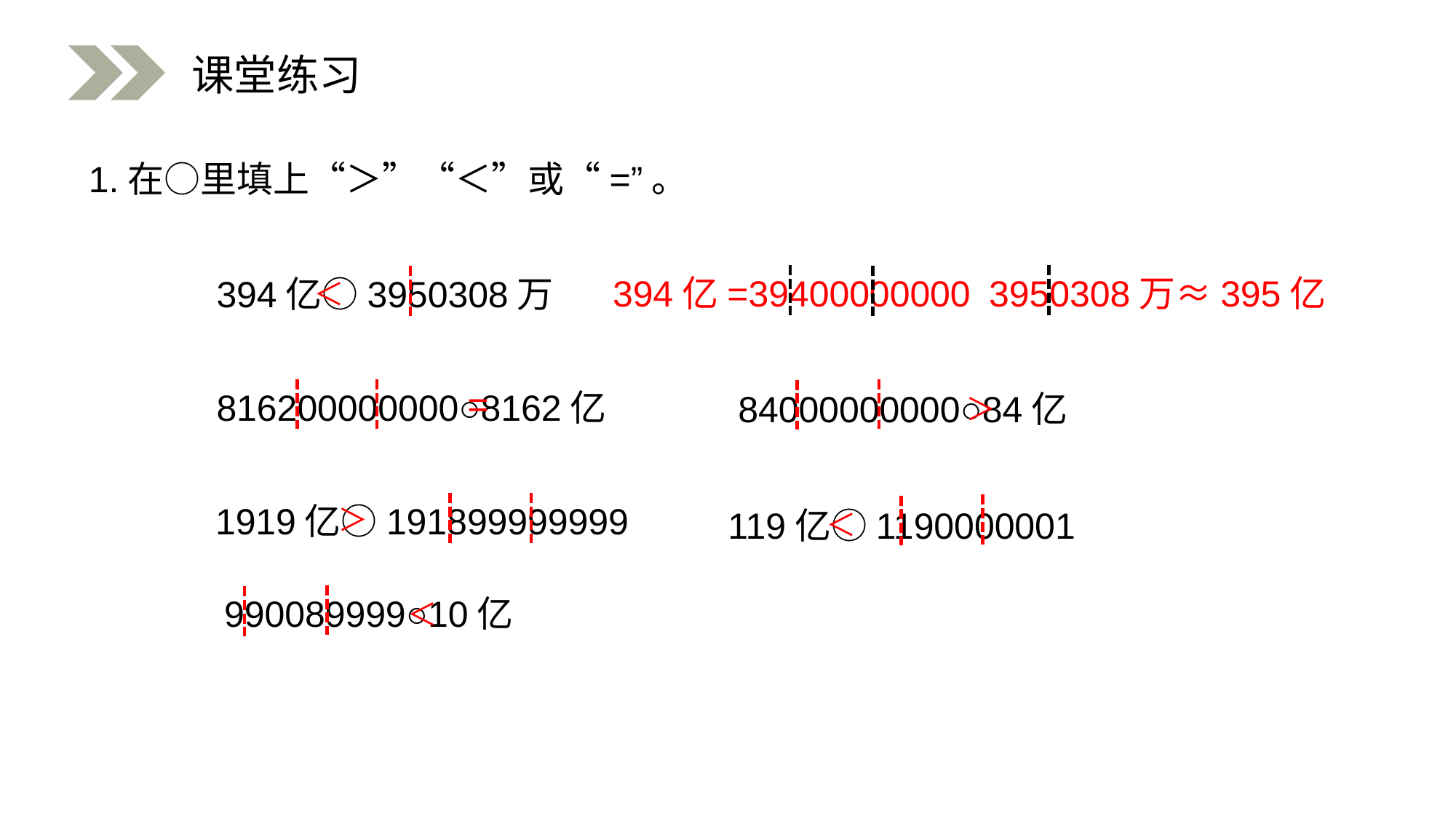

课堂练习
    1.在○里填上“＞”“＜”或“=”。
3950308万≈395亿
394亿=39400000000
394亿○3950308万
＜
=
816200000000○8162亿
 84000000000○84亿
＞
1919亿○191899999999
＞
119亿○1190000001
＜
990089999○10亿
＜